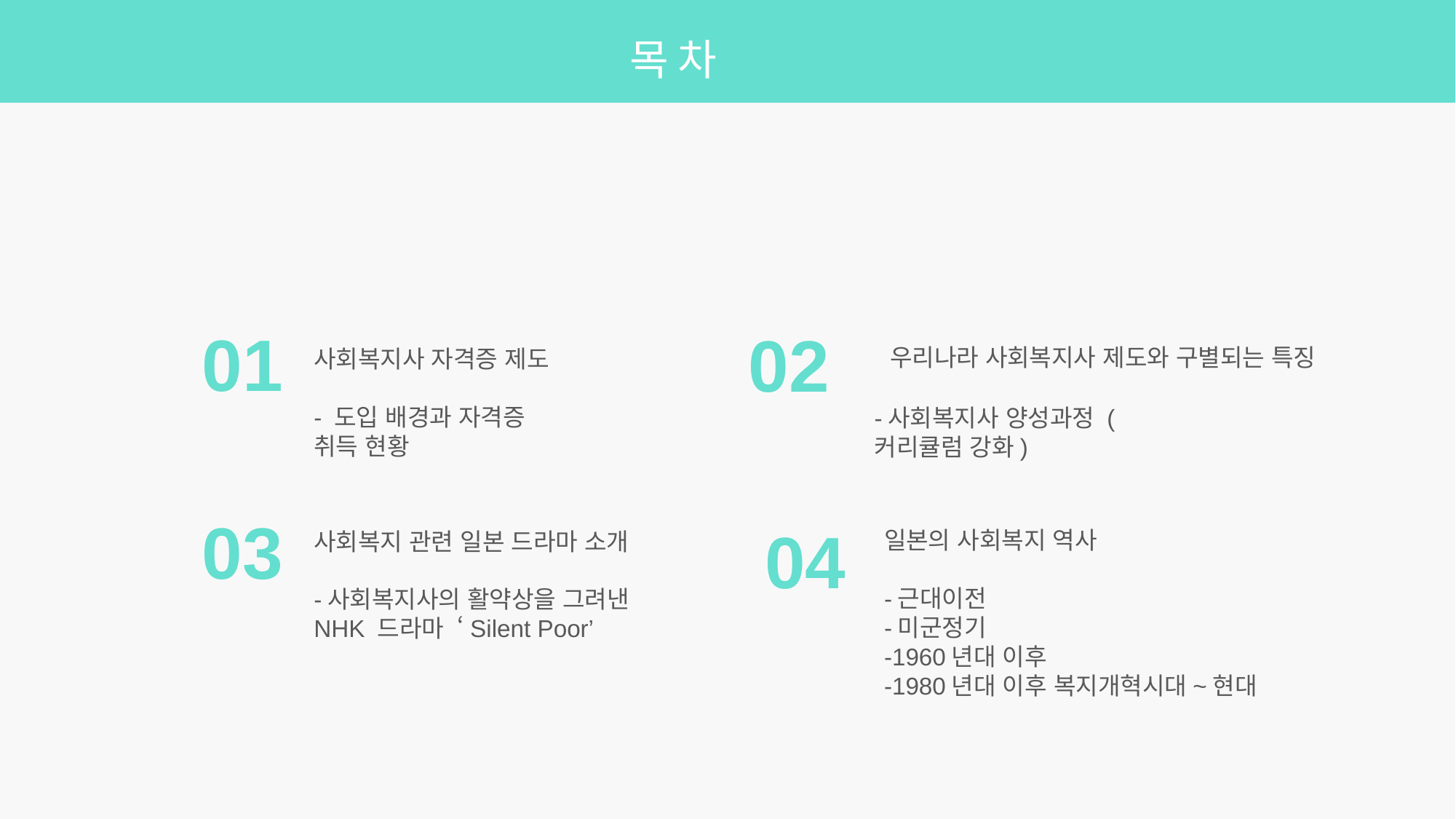

목차
01
사회복지사 자격증 제도

- 도입 배경과 자격증 취득 현황
02
우리나라 사회복지사 제도와 구별되는 특징

03
사회복지 관련 일본 드라마 소개

-사회복지사의 활약상을 그려낸 NHK 드라마  ‘Silent Poor’
04
일본의 사회복지 역사

-근대이전
-미군정기
-1960년대 이후
-1980년대 이후 복지개혁시대~현대
-사회복지사 양성과정 (커리큘럼 강화)